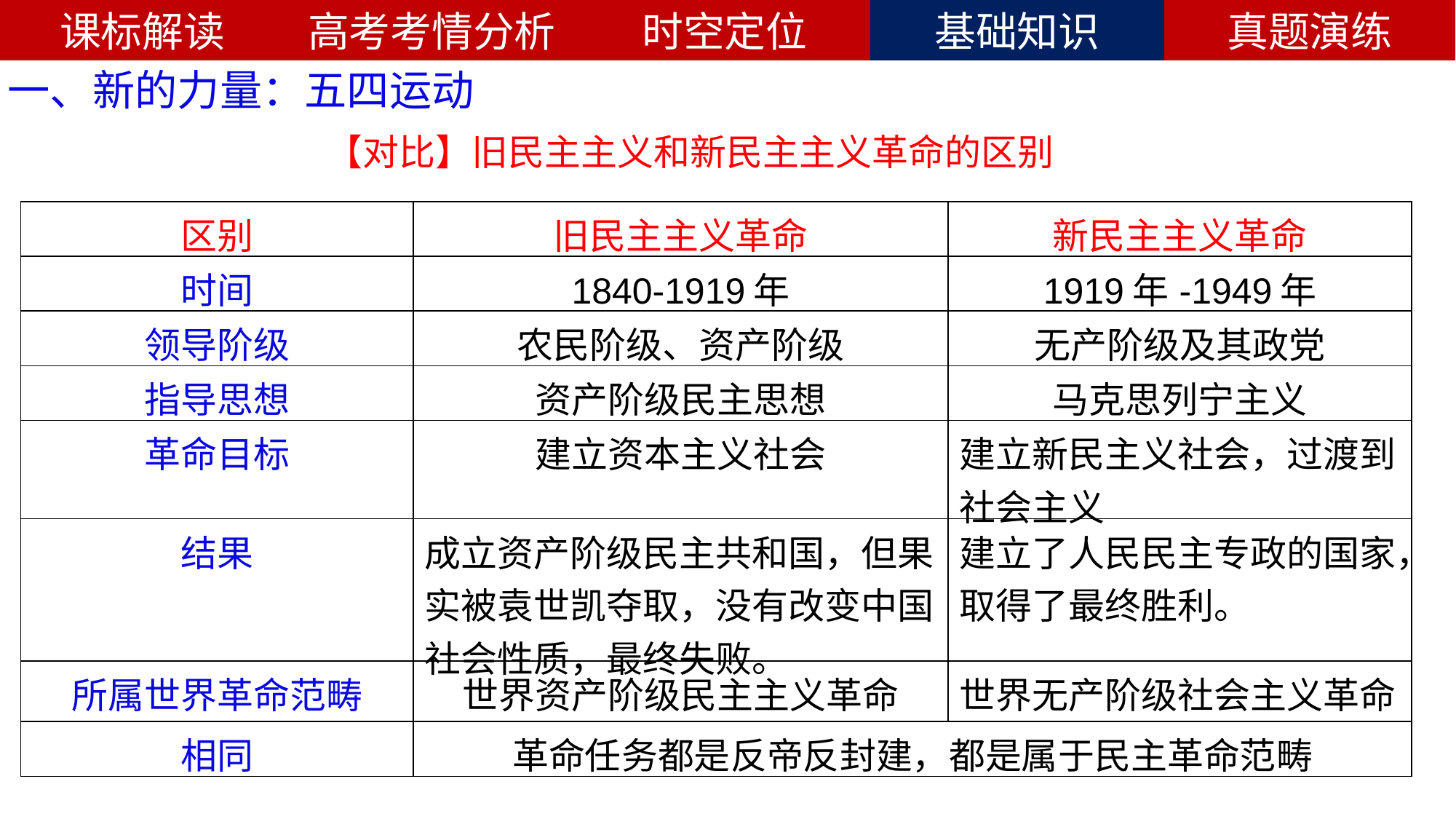

一、新的力量：五四运动
【对比】旧民主主义和新民主主义革命的区别
| 区别 | 旧民主主义革命 | 新民主主义革命 |
| --- | --- | --- |
| 时间 | 1840-1919年 | 1919年-1949年 |
| 领导阶级 | 农民阶级、资产阶级 | 无产阶级及其政党 |
| 指导思想 | 资产阶级民主思想 | 马克思列宁主义 |
| 革命目标 | 建立资本主义社会 | 建立新民主义社会，过渡到社会主义 |
| 结果 | 成立资产阶级民主共和国，但果实被袁世凯夺取，没有改变中国社会性质，最终失败。 | 建立了人民民主专政的国家，取得了最终胜利。 |
| 所属世界革命范畴 | 世界资产阶级民主主义革命 | 世界无产阶级社会主义革命 |
| 相同 | 革命任务都是反帝反封建，都是属于民主革命范畴 |  |